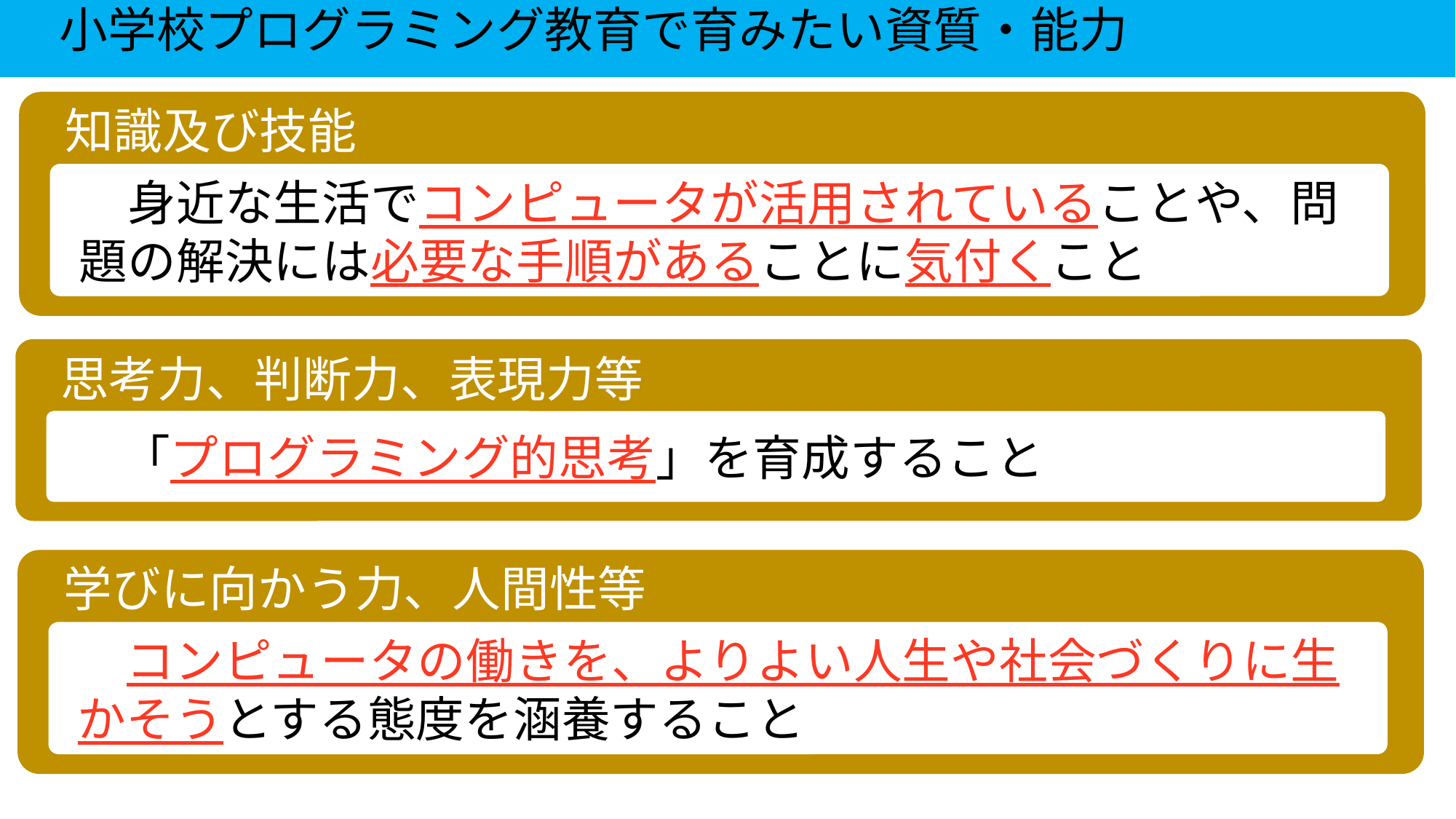

小学校プログラミング教育で育みたい資質・能力
  知識及び技能

　身近な生活でコンピュータが活用されていることや、問題の解決には必要な手順があることに気付くこと
  思考力、判断力、表現力等

　「プログラミング的思考」を育成すること
  学びに向かう力、人間性等

　コンピュータの働きを、よりよい人生や社会づくりに生かそうとする態度を涵養すること